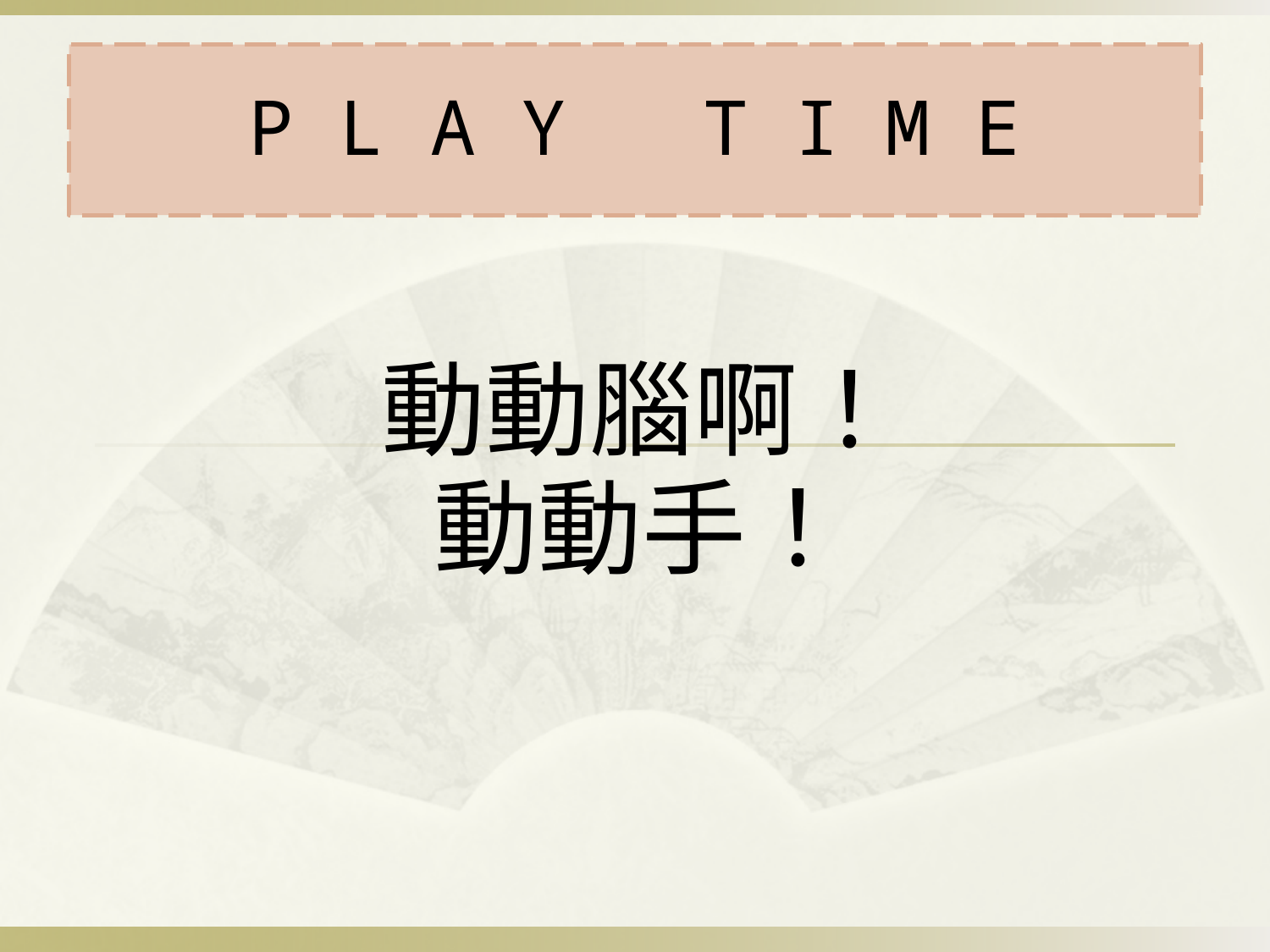

# P L A Y   T I M E

動動腦啊！
動動手！